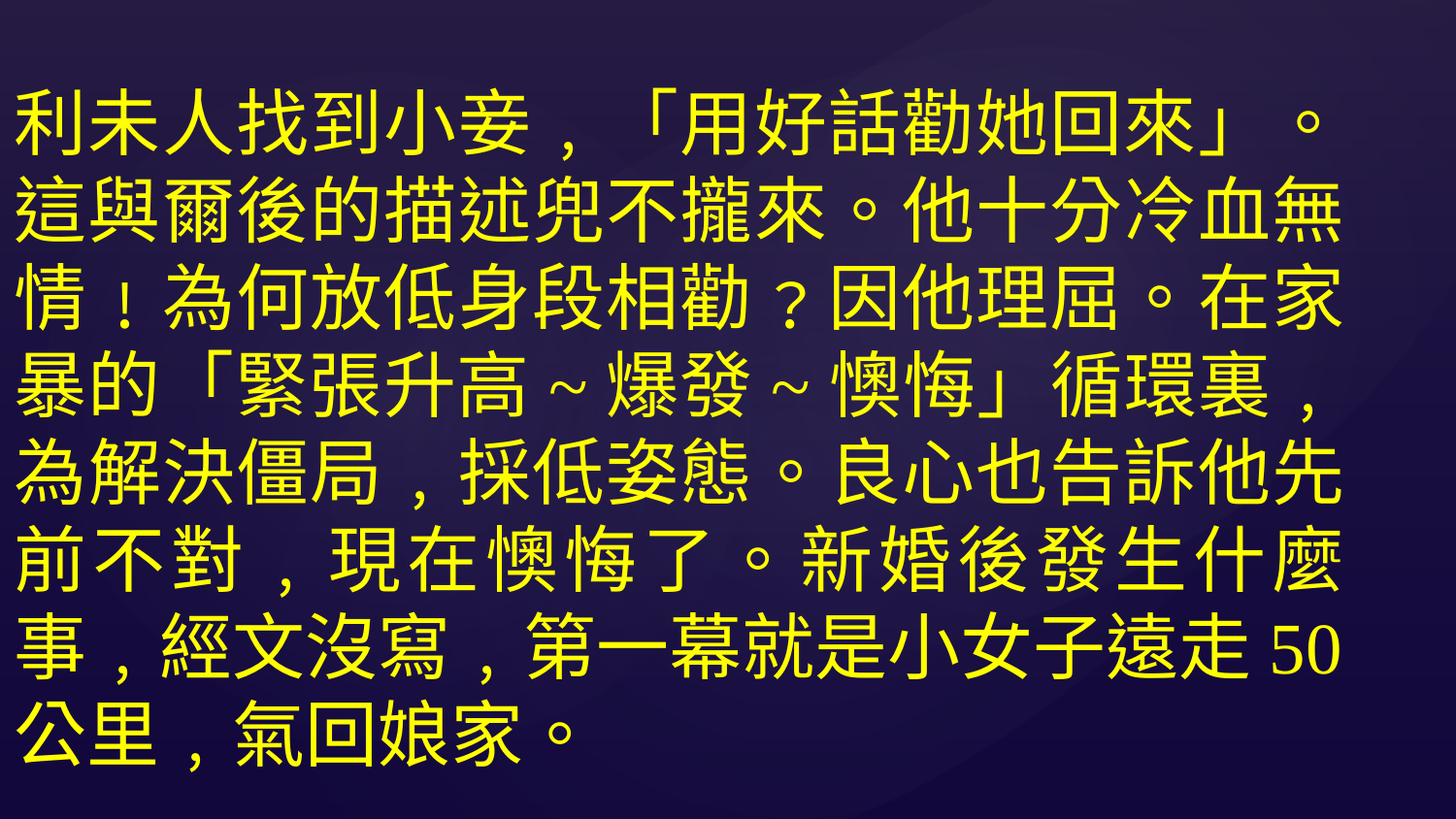

利未人找到小妾﹐「用好話勸她回來」。這與爾後的描述兜不攏來。他十分冷血無情﹗為何放低身段相勸﹖因他理屈。在家暴的「緊張升高~爆發~懊悔」循環裏﹐為解決僵局﹐採低姿態。良心也告訴他先前不對﹐現在懊悔了。新婚後發生什麼事﹐經文沒寫﹐第一幕就是小女子遠走50公里﹐氣回娘家。